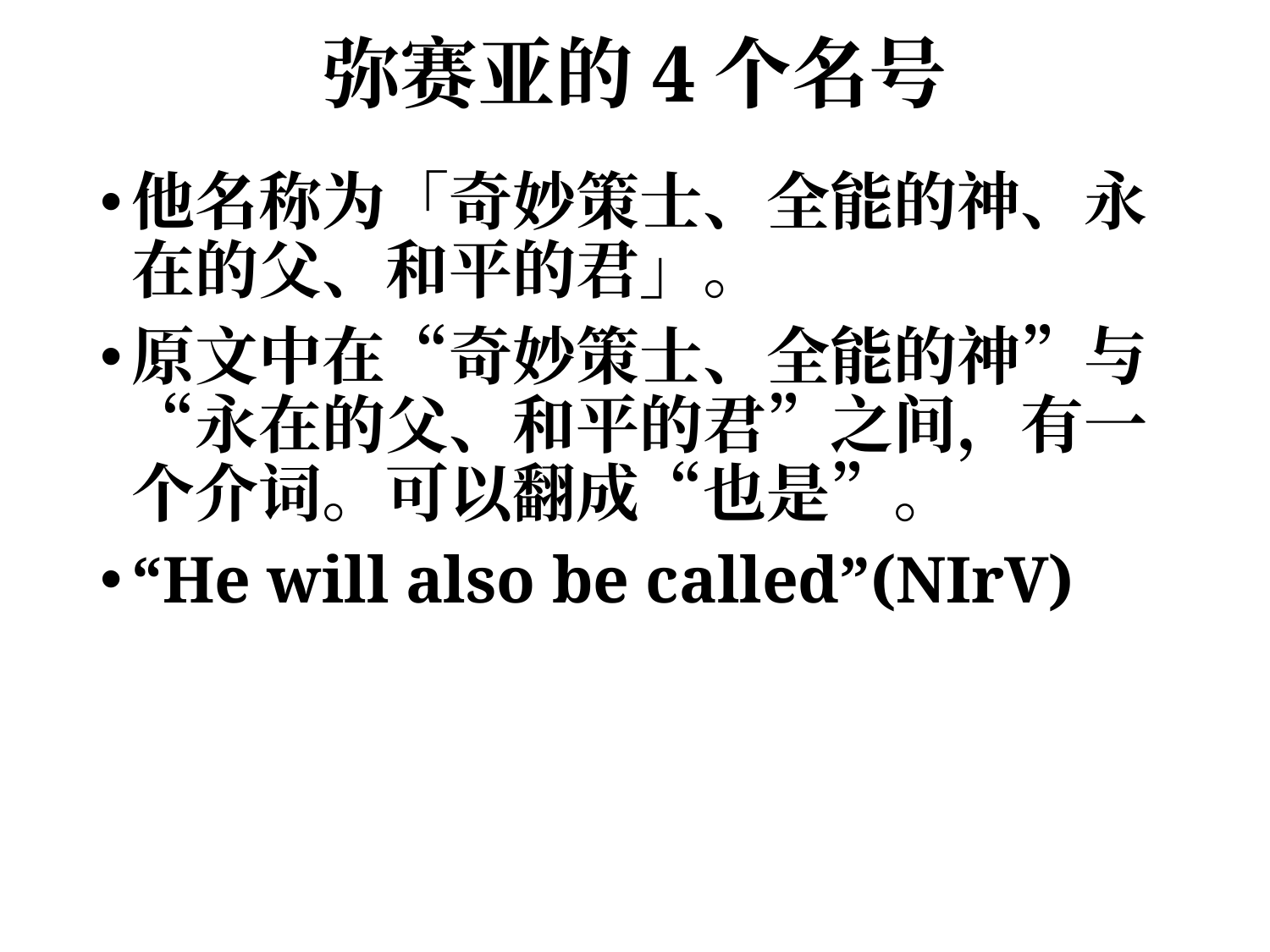

# 弥赛亚的4个名号
他名称为「奇妙策士、全能的神、永在的父、和平的君」。
原文中在“奇妙策士、全能的神”与“永在的父、和平的君”之间，有一个介词。可以翻成“也是”。
“He will also be called”(NIrV)